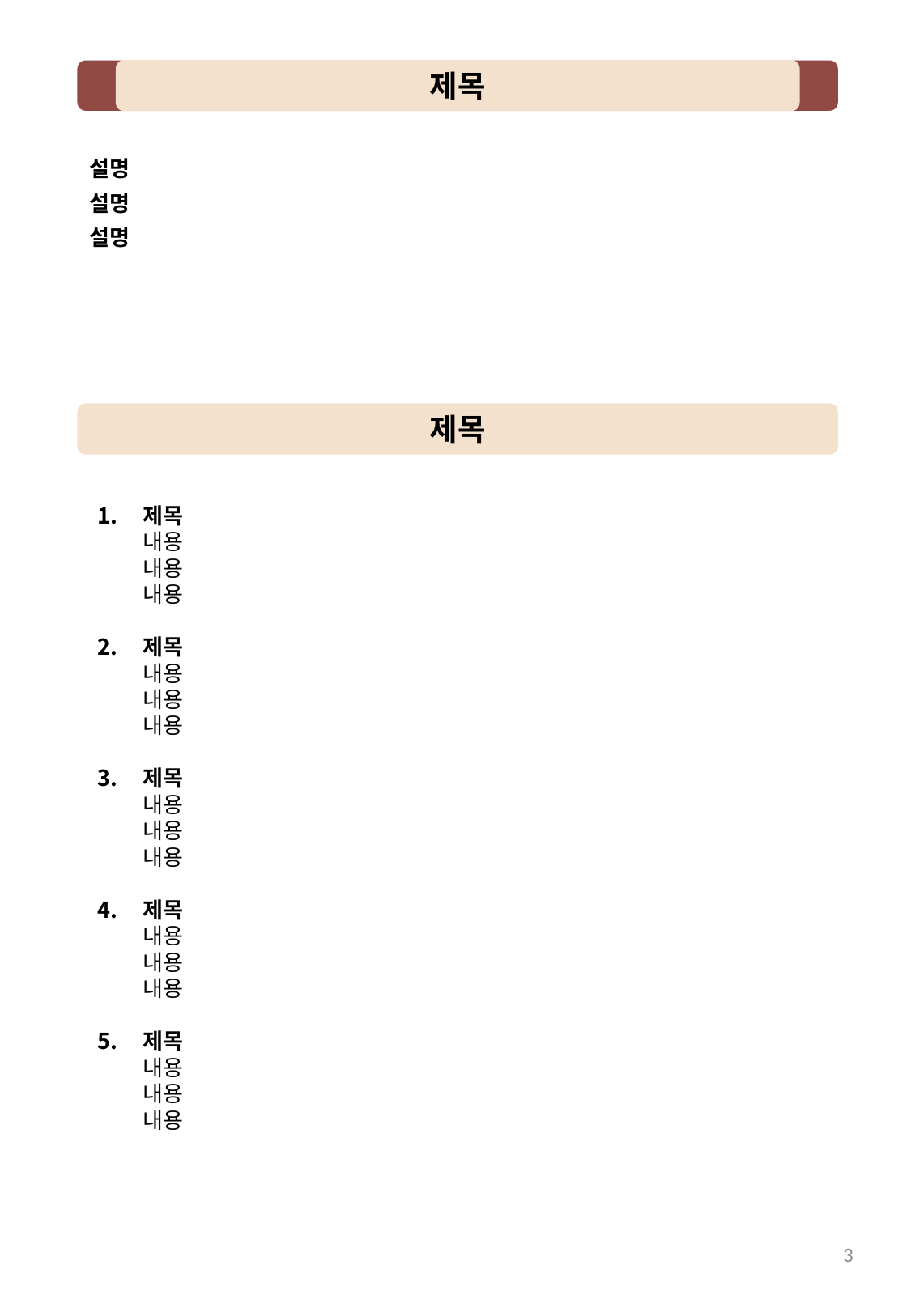

제목
설명
설명
설명

제목
제목
내용
내용
내용
제목
내용
내용
내용

제목
내용
내용
내용
제목
내용
내용
내용

제목
내용
내용
내용
3